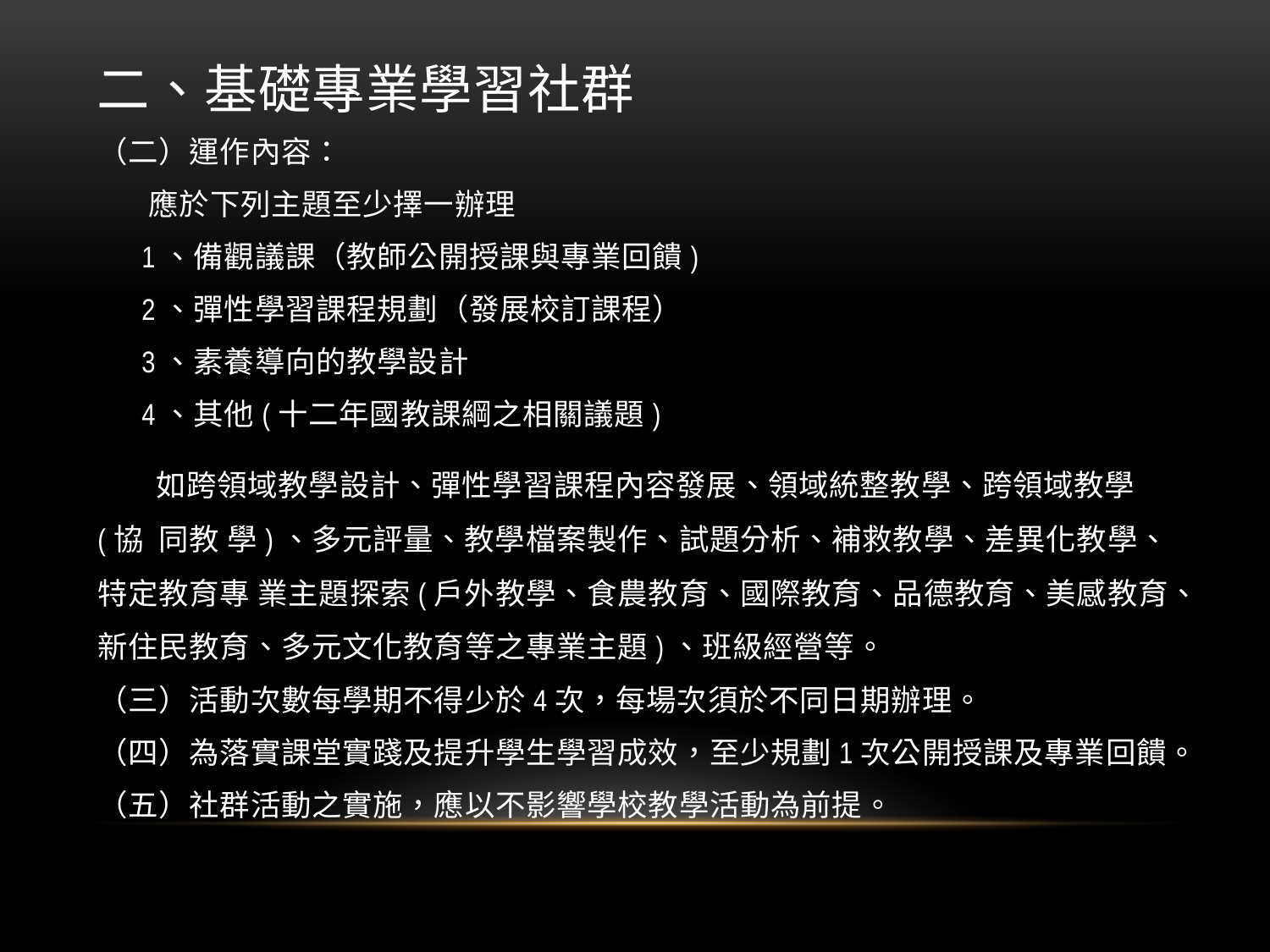

# 二、基礎專業學習社群
（二）運作內容：
      應於下列主題至少擇一辦理
      1、備觀議課（教師公開授課與專業回饋)
      2、彈性學習課程規劃（發展校訂課程）
      3、素養導向的教學設計
      4、其他(十二年國教課綱之相關議題)
       如跨領域教學設計、彈性學習課程內容發展、領域統整教學、跨領域教學(協  同教 學)、多元評量、教學檔案製作、試題分析、補救教學、差異化教學、特定教育專 業主題探索(戶外教學、食農教育、國際教育、品德教育、美感教育、新住民教育、多元文化教育等之專業主題)、班級經營等。
（三）活動次數每學期不得少於4次，每場次須於不同日期辦理。
（四）為落實課堂實踐及提升學生學習成效，至少規劃1次公開授課及專業回饋。
（五）社群活動之實施，應以不影響學校教學活動為前提。